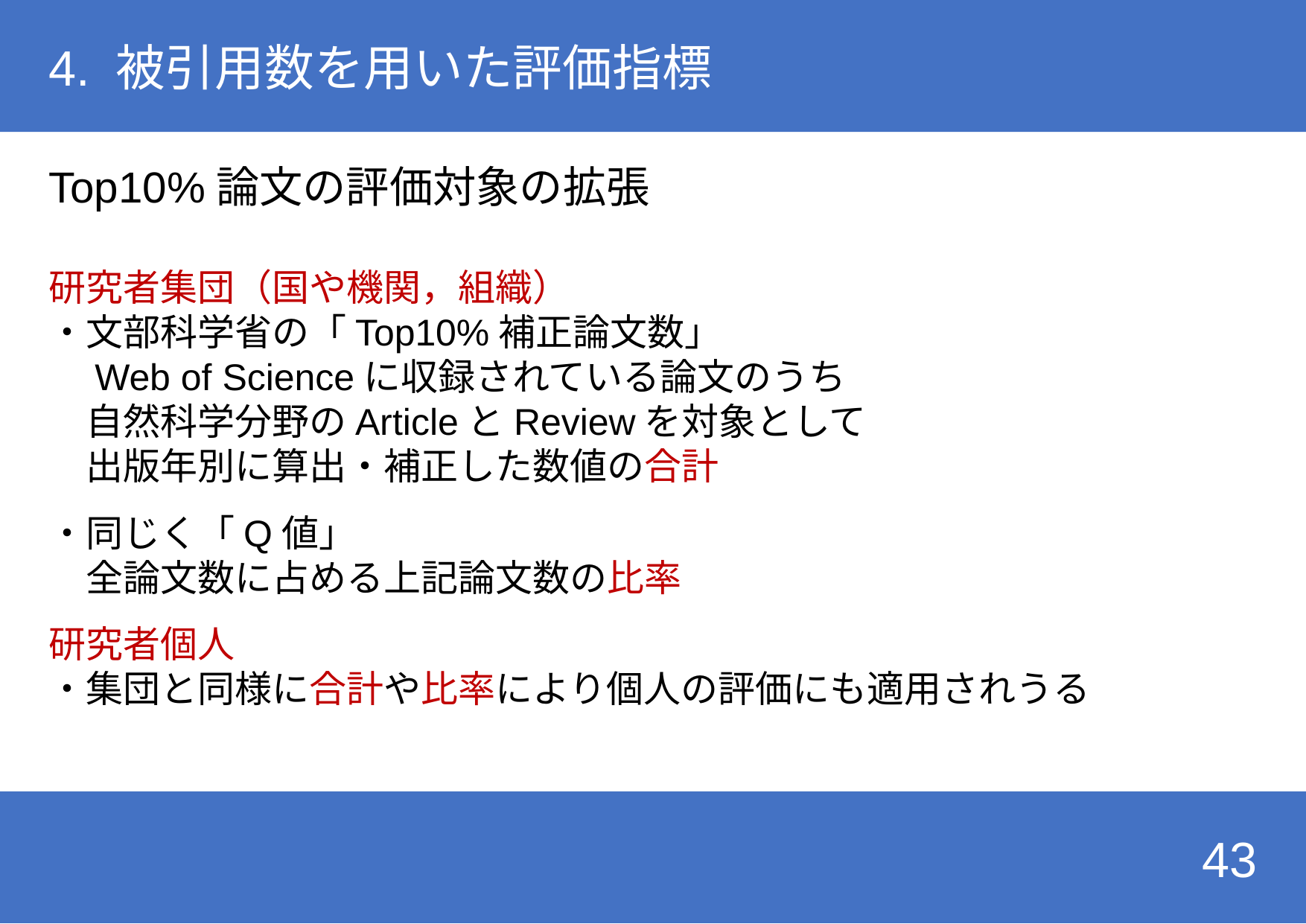

# 4. 被引用数を用いた評価指標
Top10%論文の評価対象の拡張

研究者集団（国や機関，組織）
・文部科学省の「Top10%補正論文数」
　Web of Scienceに収録されている論文のうち
　自然科学分野のArticleとReviewを対象として
　出版年別に算出・補正した数値の合計

・同じく「Q値」
　全論文数に占める上記論文数の比率

研究者個人
・集団と同様に合計や比率により個人の評価にも適用されうる
43